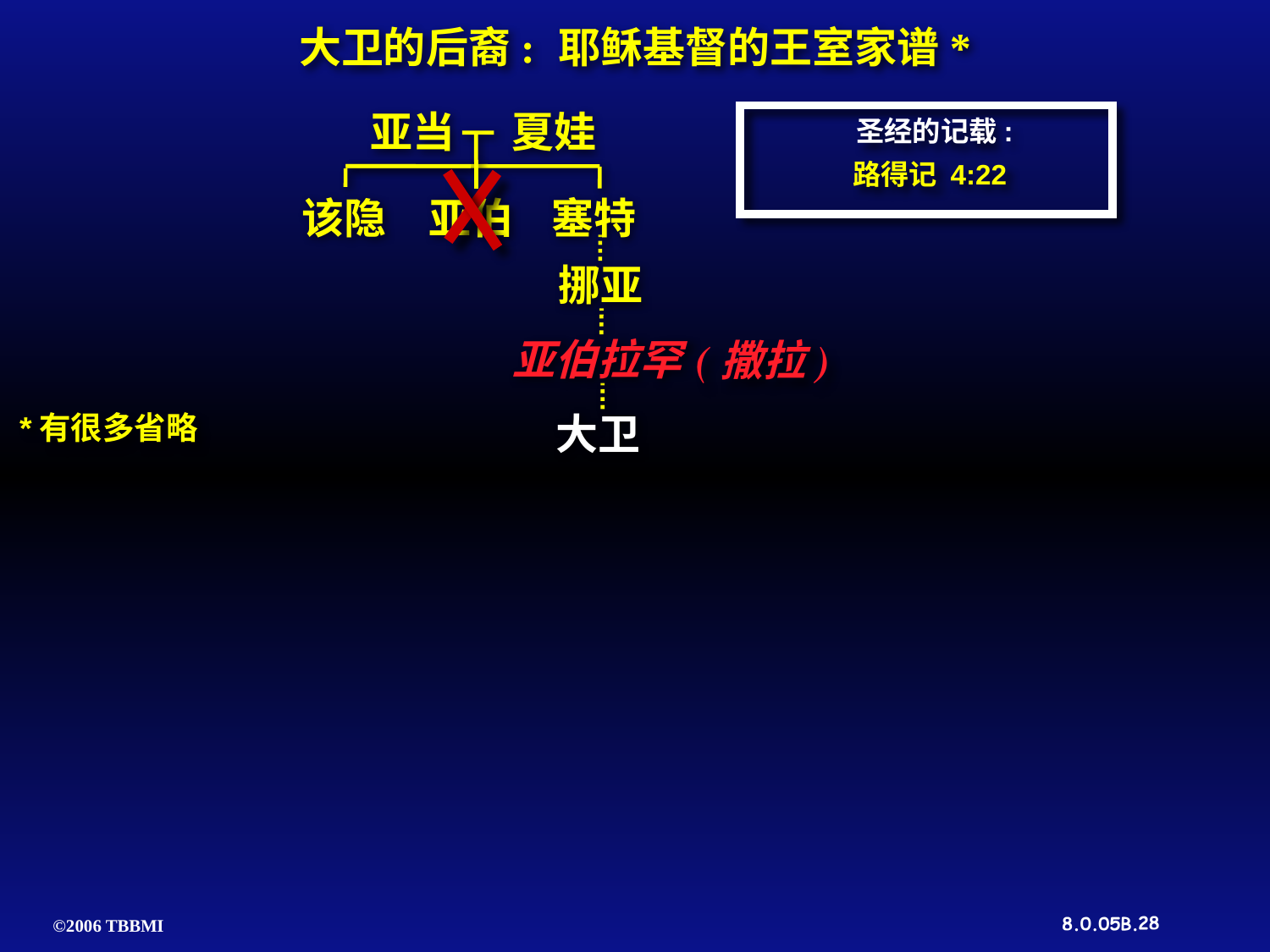

大卫的后裔:  耶稣基督的王室家谱*
亚当      夏娃

圣经的记载:

路得记 4:22

该隐	亚伯    塞特

挪亚

亚伯拉罕
(撒拉)

大卫
*有很多省略

28